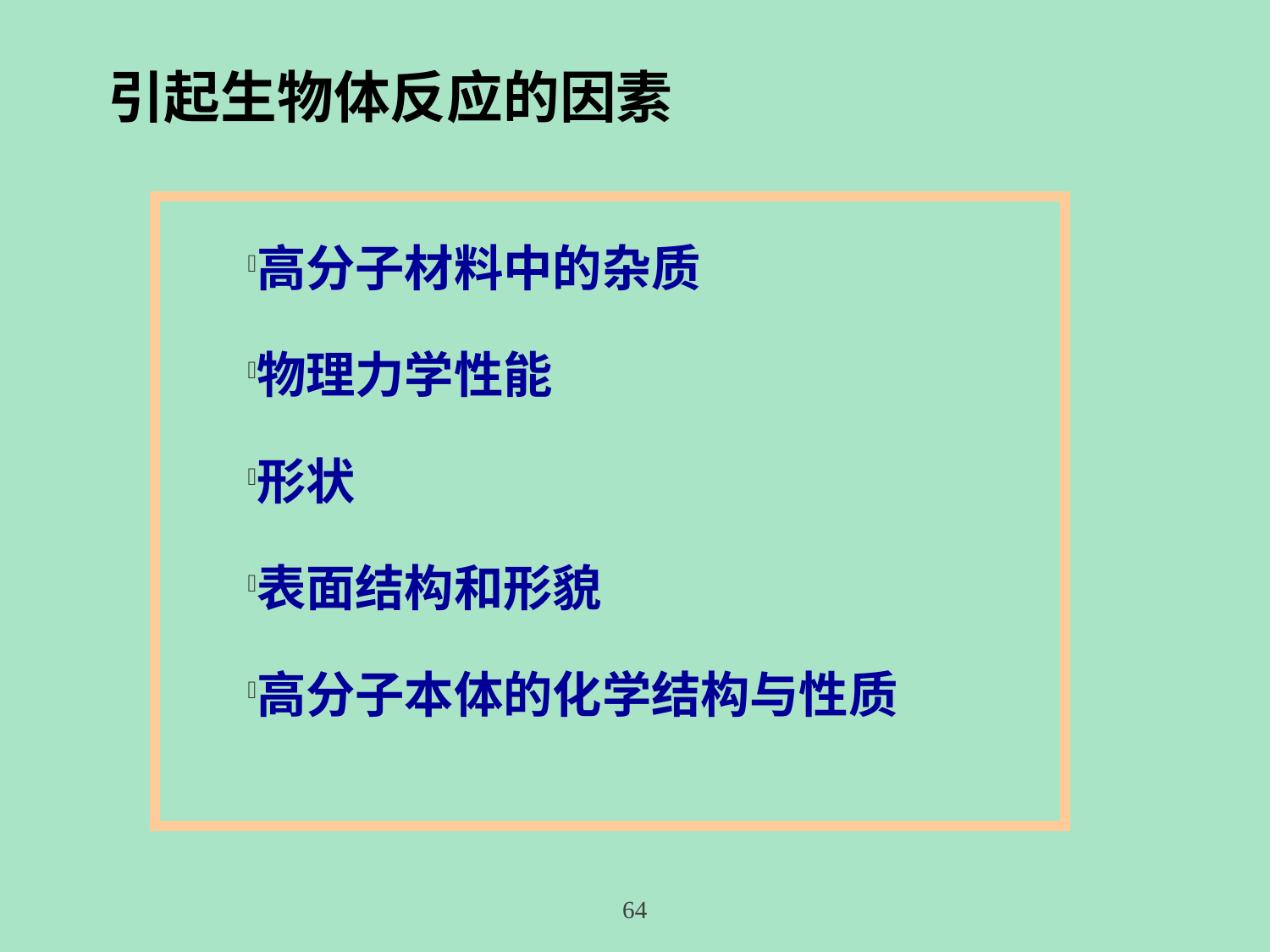

引起生物体反应的因素
高分子材料中的杂质
物理力学性能
形状
表面结构和形貌
高分子本体的化学结构与性质

64